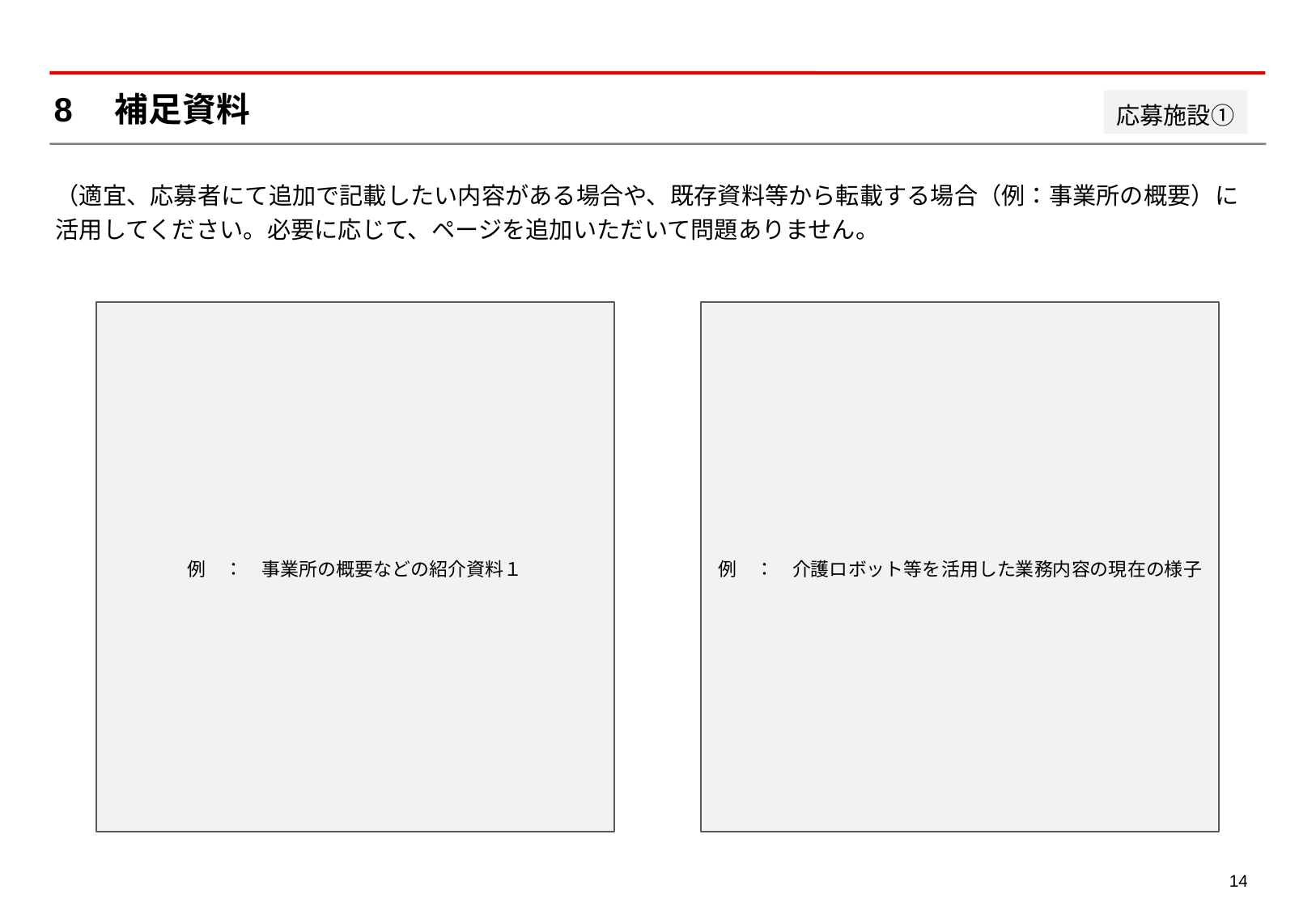

# 8　補足資料
応募施設①
（適宜、応募者にて追加で記載したい内容がある場合や、既存資料等から転載する場合（例：事業所の概要）に活用してください。必要に応じて、ページを追加いただいて問題ありません。
例　：　事業所の概要などの紹介資料１
例　：　介護ロボット等を活用した業務内容の現在の様子